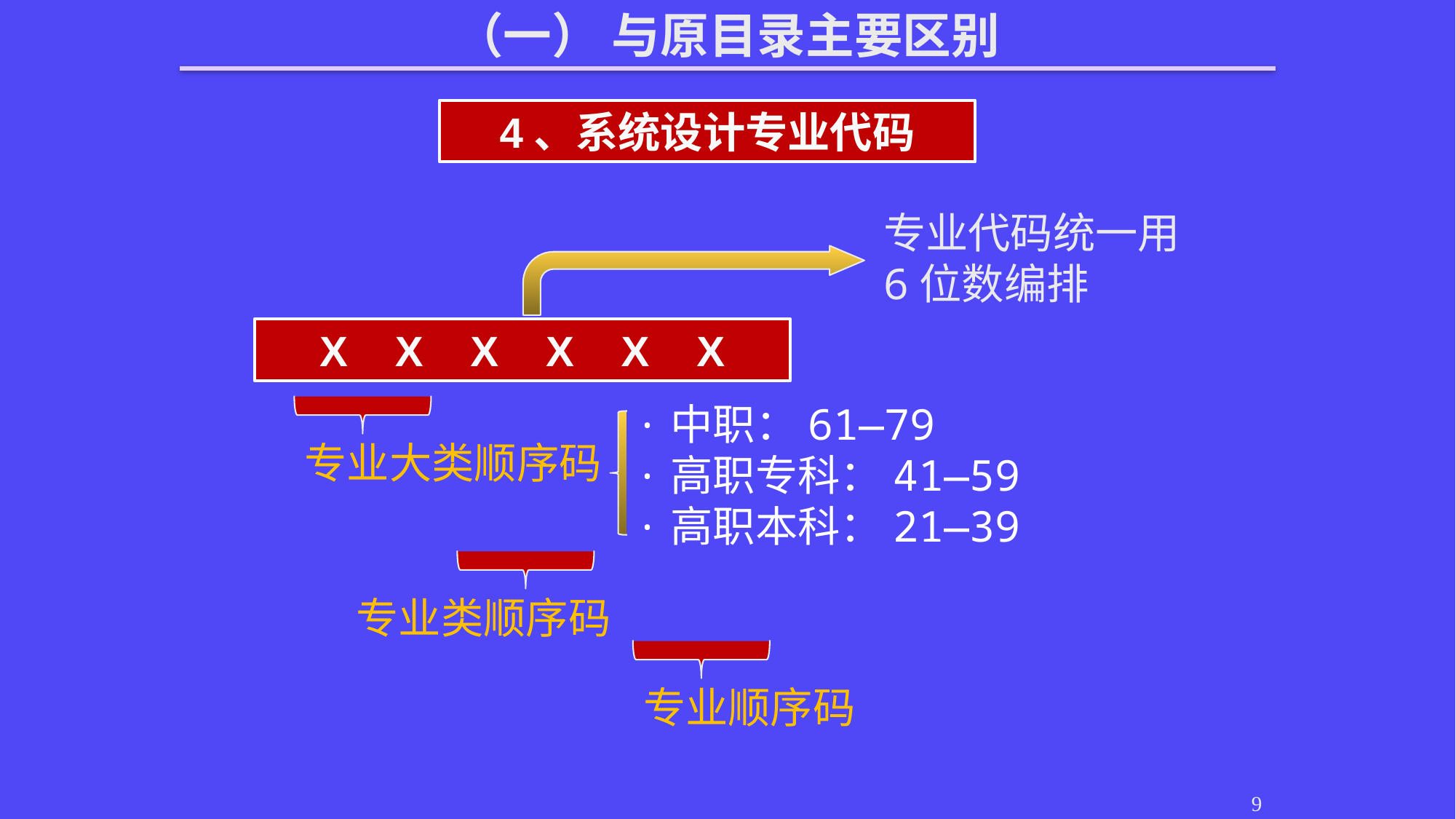

（一） 与原目录主要区别

4、系统设计专业代码
专业代码统一用
6位数编排

X    X    X    X    X    X

·中职：61—79
·高职专科：41—59
·高职本科：21—39

专业大类顺序码

专业类顺序码

专业顺序码
9